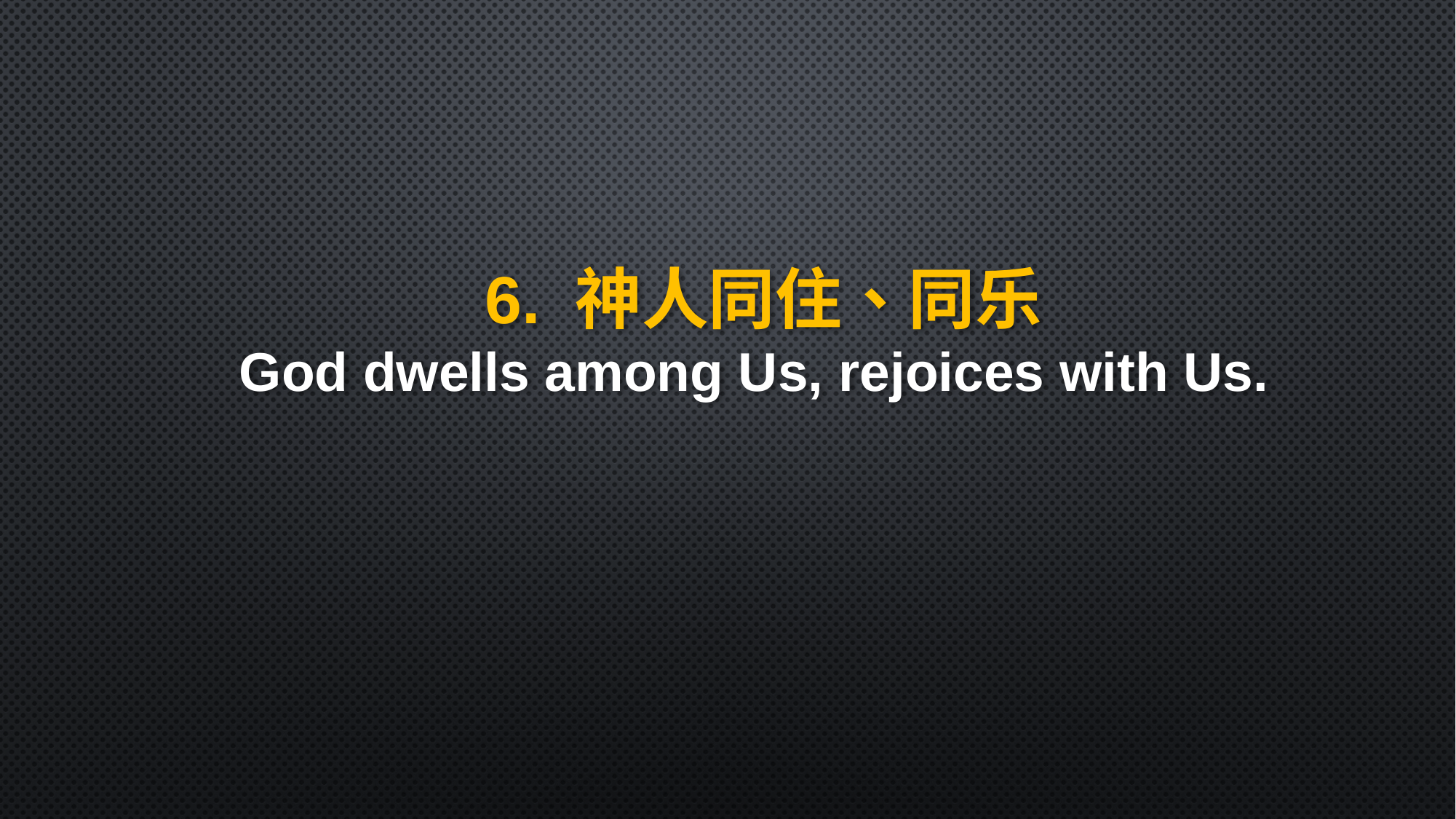

6. 神人同住、同乐
God dwells among Us, rejoices with Us.